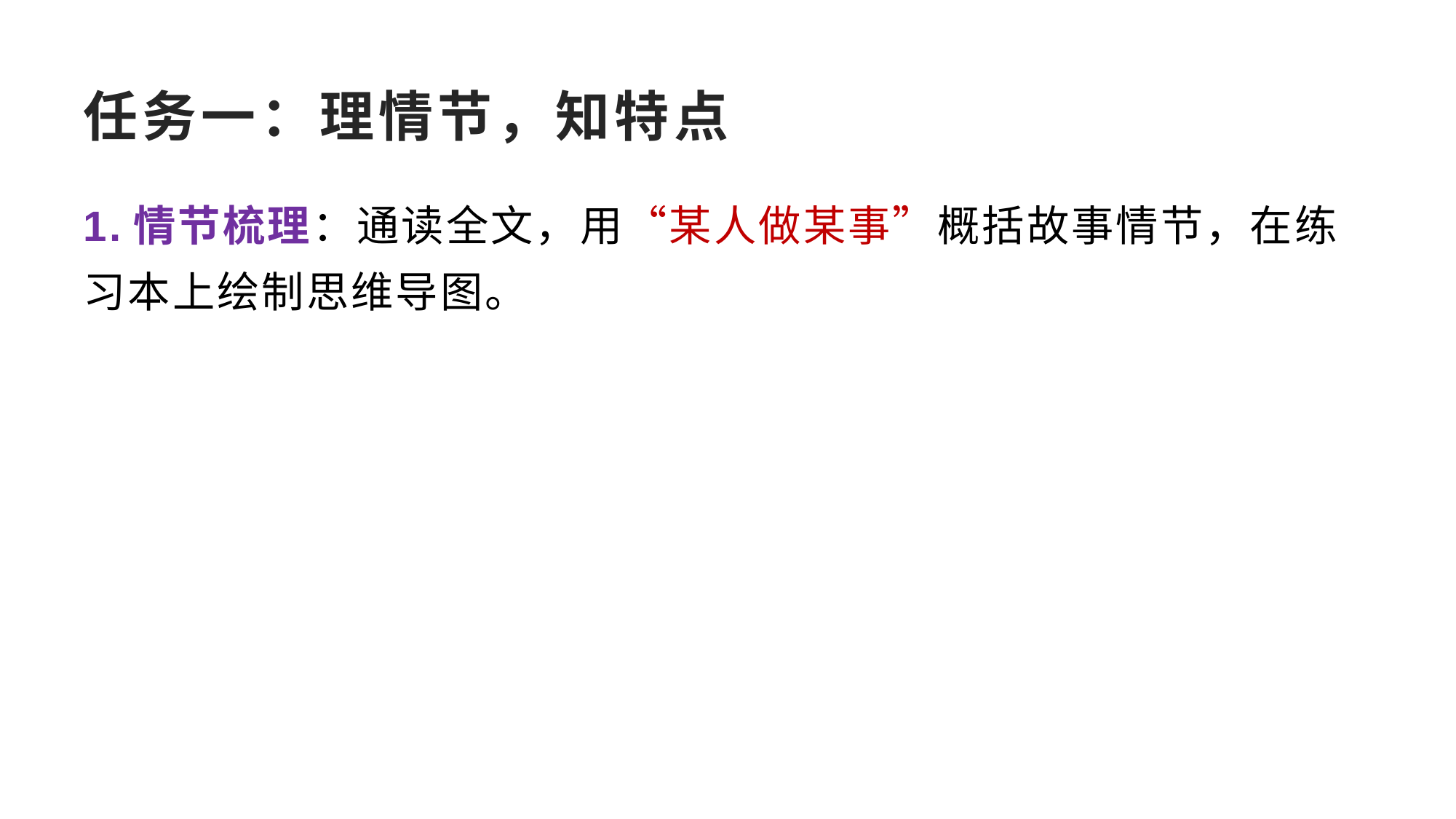

# 任务一：理情节，知特点
1.情节梳理：通读全文，用“某人做某事”概括故事情节，在练习本上绘制思维导图。